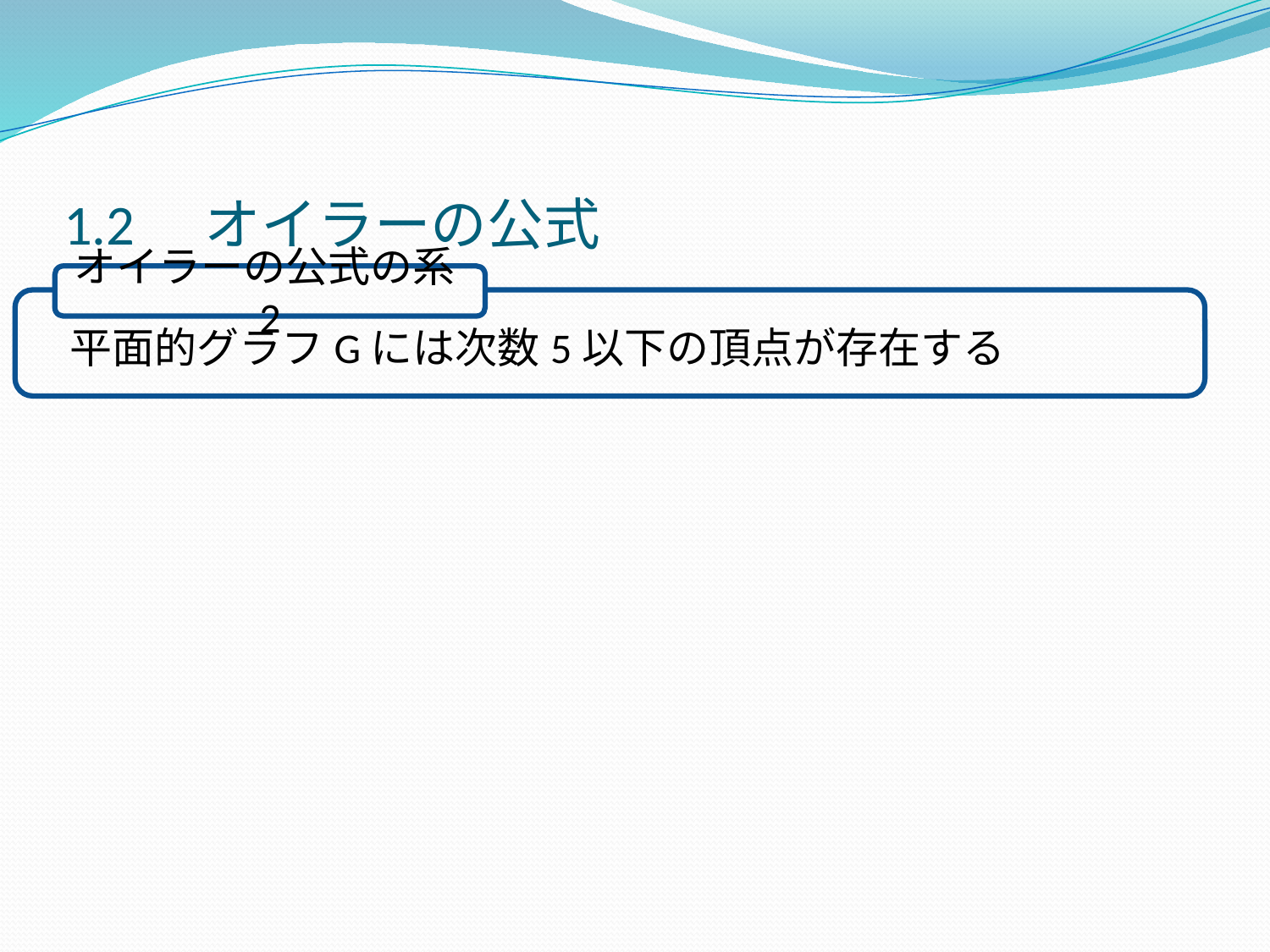

# 1.2　オイラーの公式

　平面的グラフGには次数5以下の頂点が存在する

オイラーの公式の系2